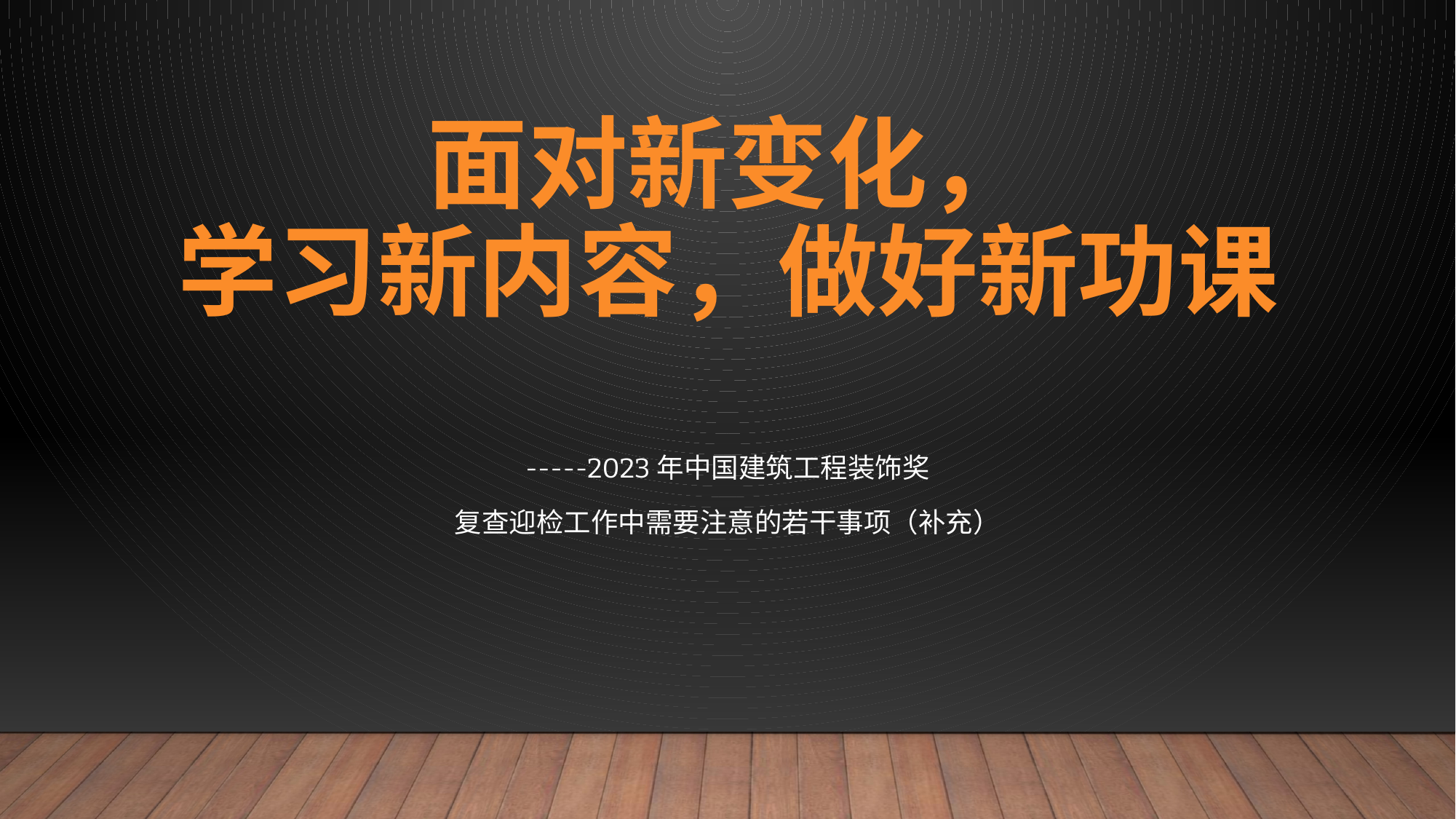

# 面对新变化， 学习新内容，做好新功课
-----2023年中国建筑工程装饰奖
复查迎检工作中需要注意的若干事项（补充）